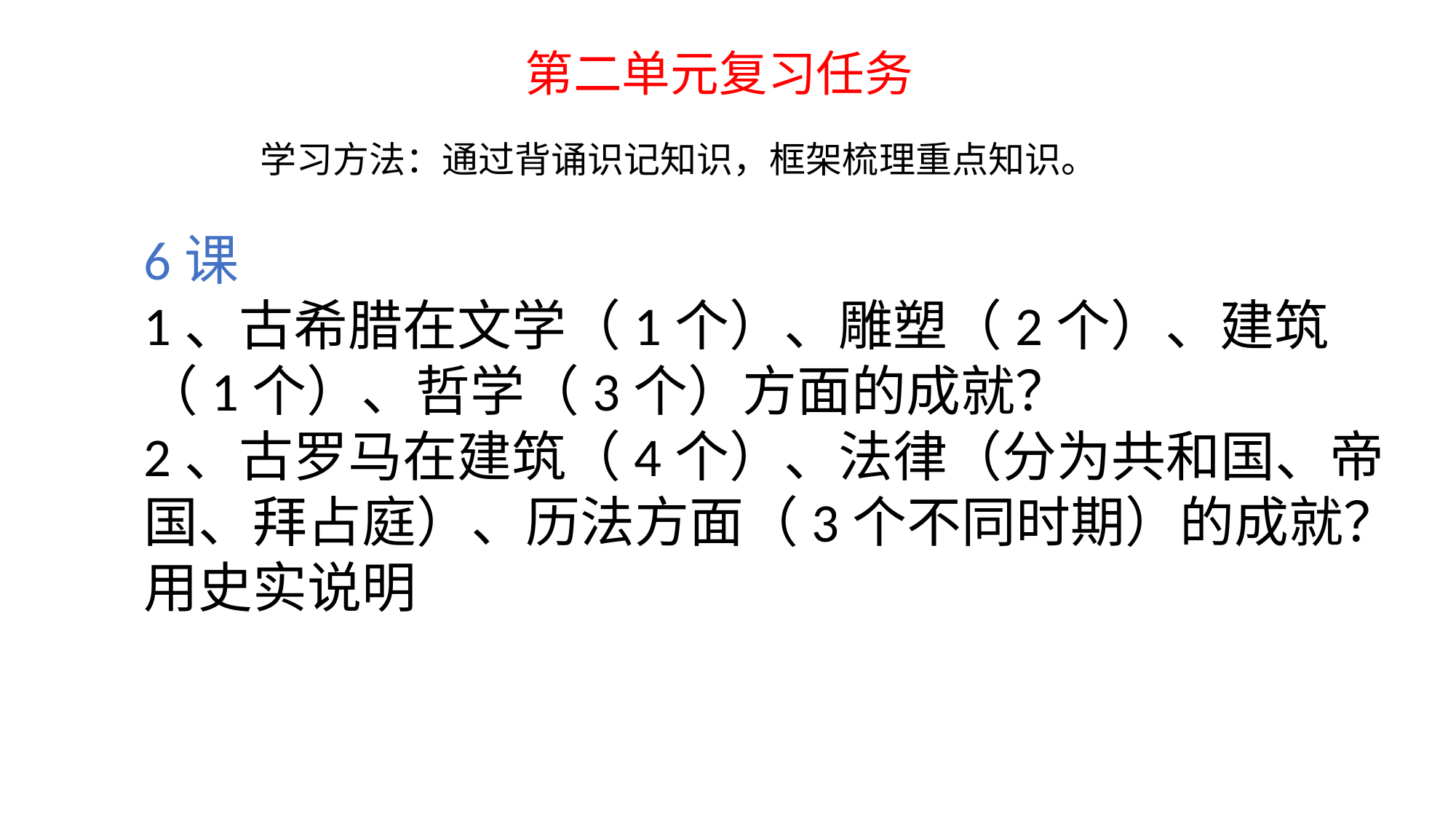

# 第二单元复习任务
学习方法：通过背诵识记知识，框架梳理重点知识。
6课
1、古希腊在文学（1个）、雕塑（2个）、建筑（1个）、哲学（3个）方面的成就？
2、古罗马在建筑（4个）、法律（分为共和国、帝国、拜占庭）、历法方面（3个不同时期）的成就？用史实说明